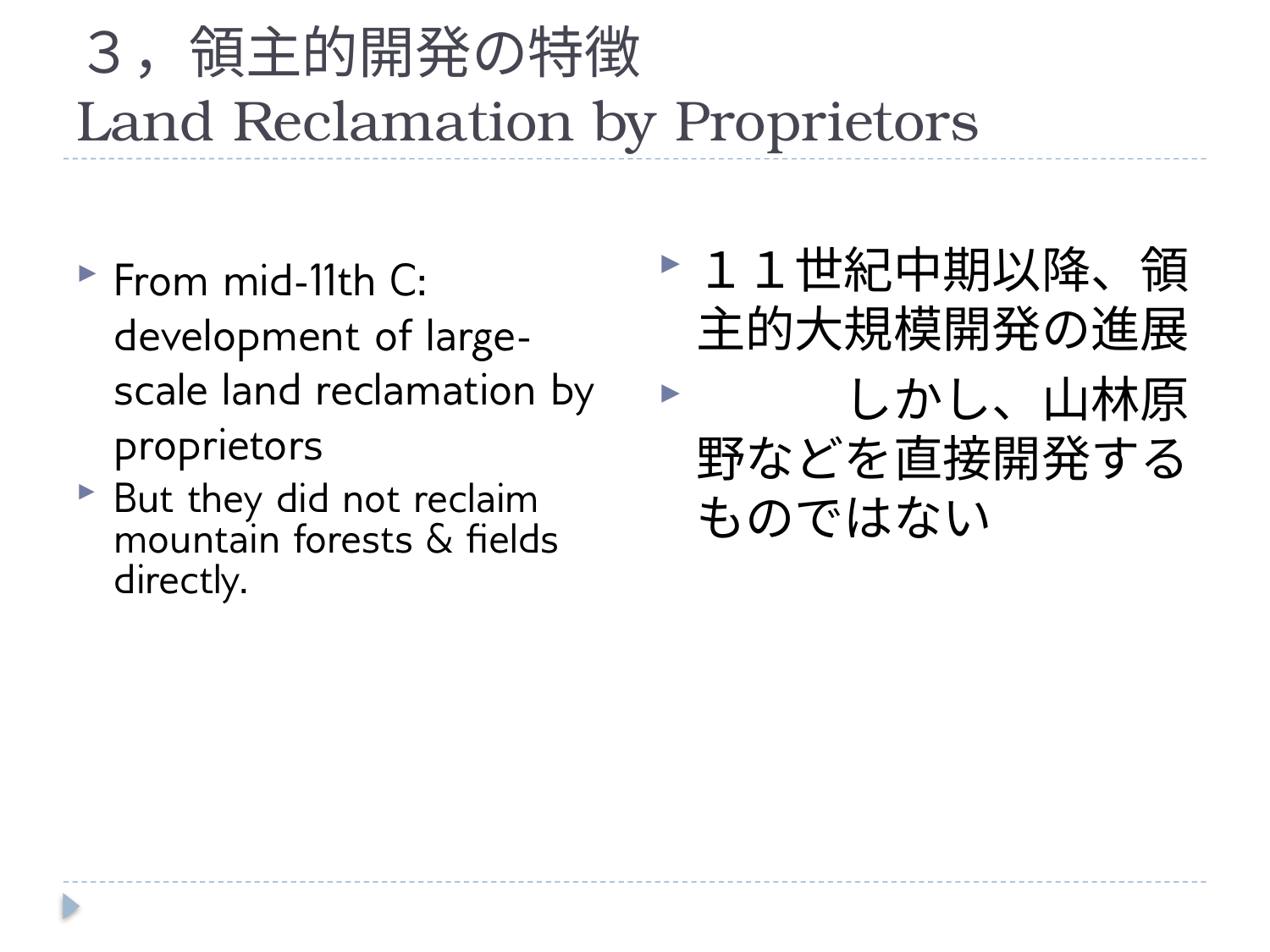

# ３，領主的開発の特徴 Land Reclamation by Proprietors
１１世紀中期以降、領主的大規模開発の進展
　　　しかし、山林原野などを直接開発するものではない

From mid-11th C: development of large-scale land reclamation by proprietors
But they did not reclaim mountain forests & fields directly.